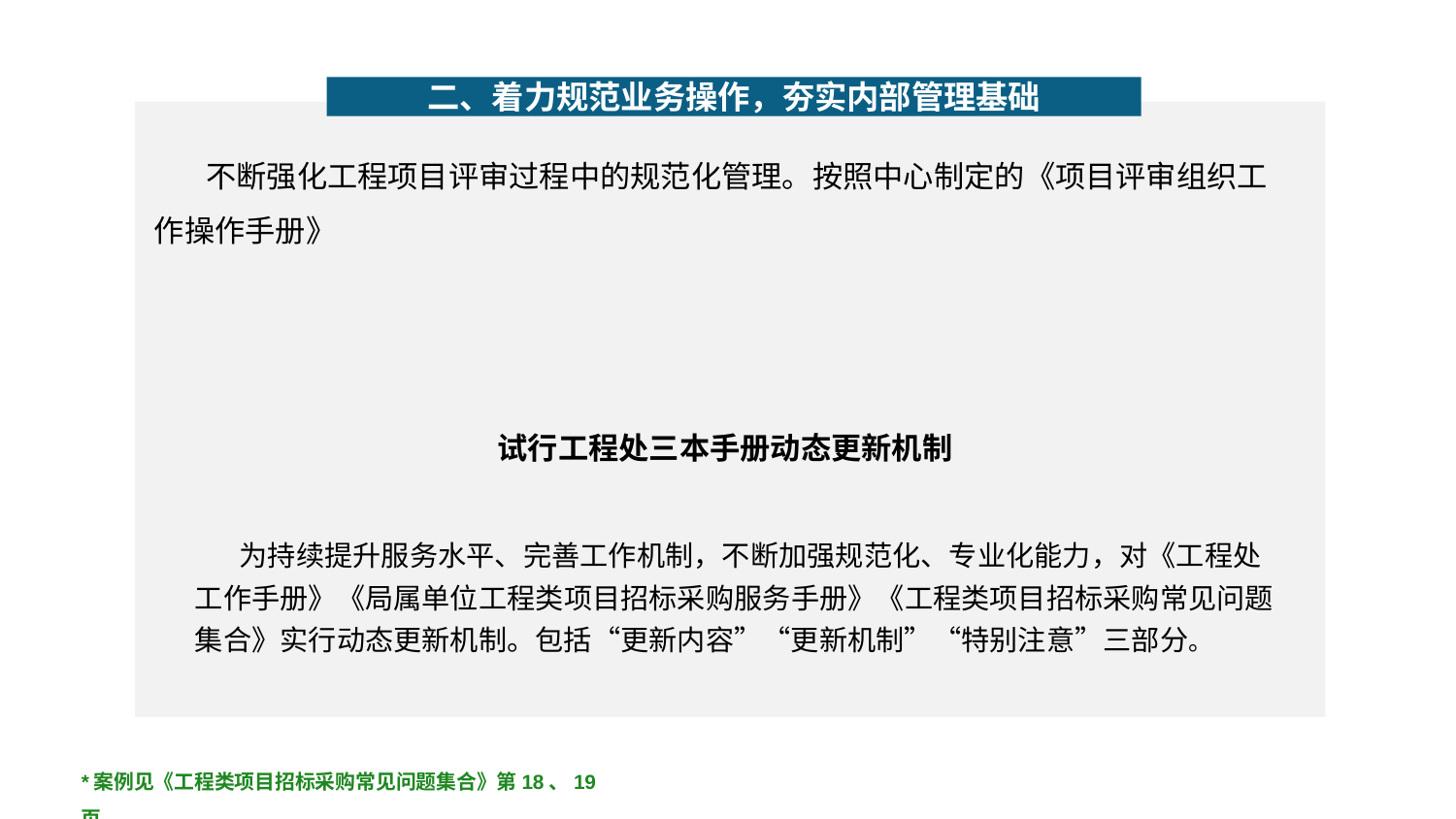

二、着力规范业务操作，夯实内部管理基础

       不断强化工程项目评审过程中的规范化管理。按照中心制定的《项目评审组织工作操作手册》
  试行工程处三本手册动态更新机制
      为持续提升服务水平、完善工作机制，不断加强规范化、专业化能力，对《工程处工作手册》《局属单位工程类项目招标采购服务手册》《工程类项目招标采购常见问题集合》实行动态更新机制。包括“更新内容”“更新机制”“特别注意”三部分。
*案例见《工程类项目招标采购常见问题集合》第18、19页